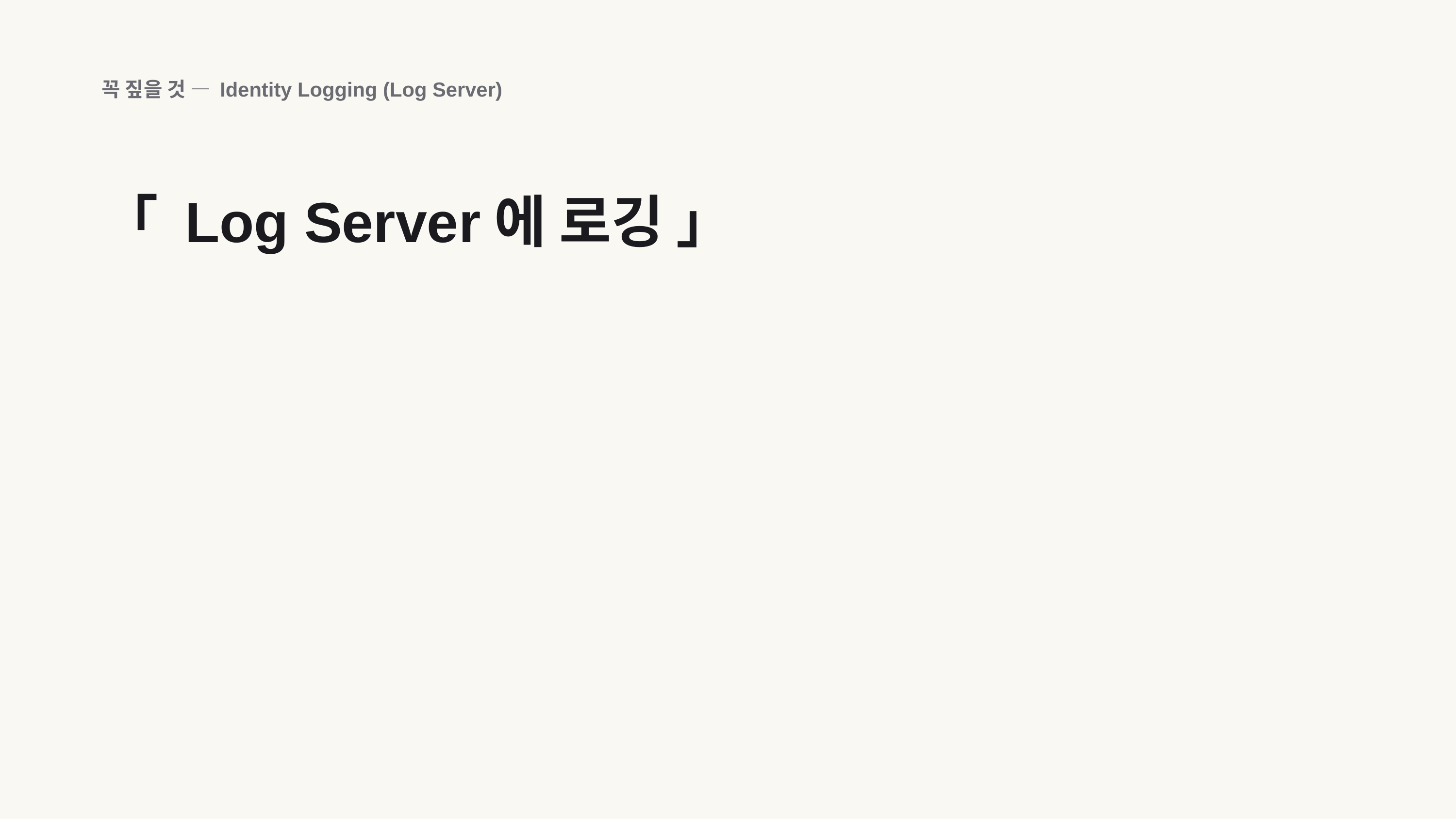

꼭 짚을 것 — Identity Logging (Log Server)
「 Log Server에 로깅 」